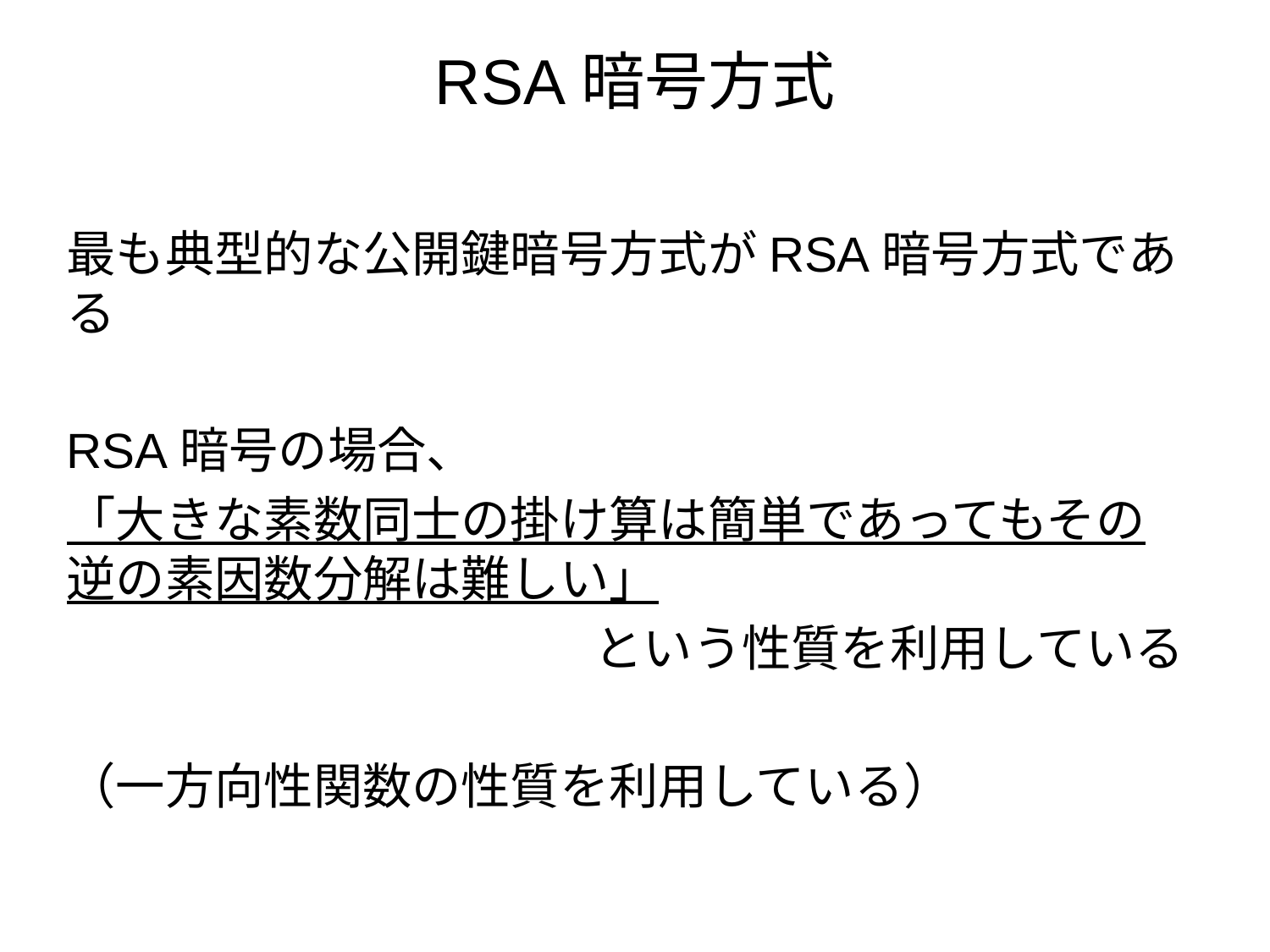

# RSA暗号方式
最も典型的な公開鍵暗号方式がRSA暗号方式である

RSA暗号の場合、
「大きな素数同士の掛け算は簡単であってもその逆の素因数分解は難しい」
という性質を利用している

（一方向性関数の性質を利用している）